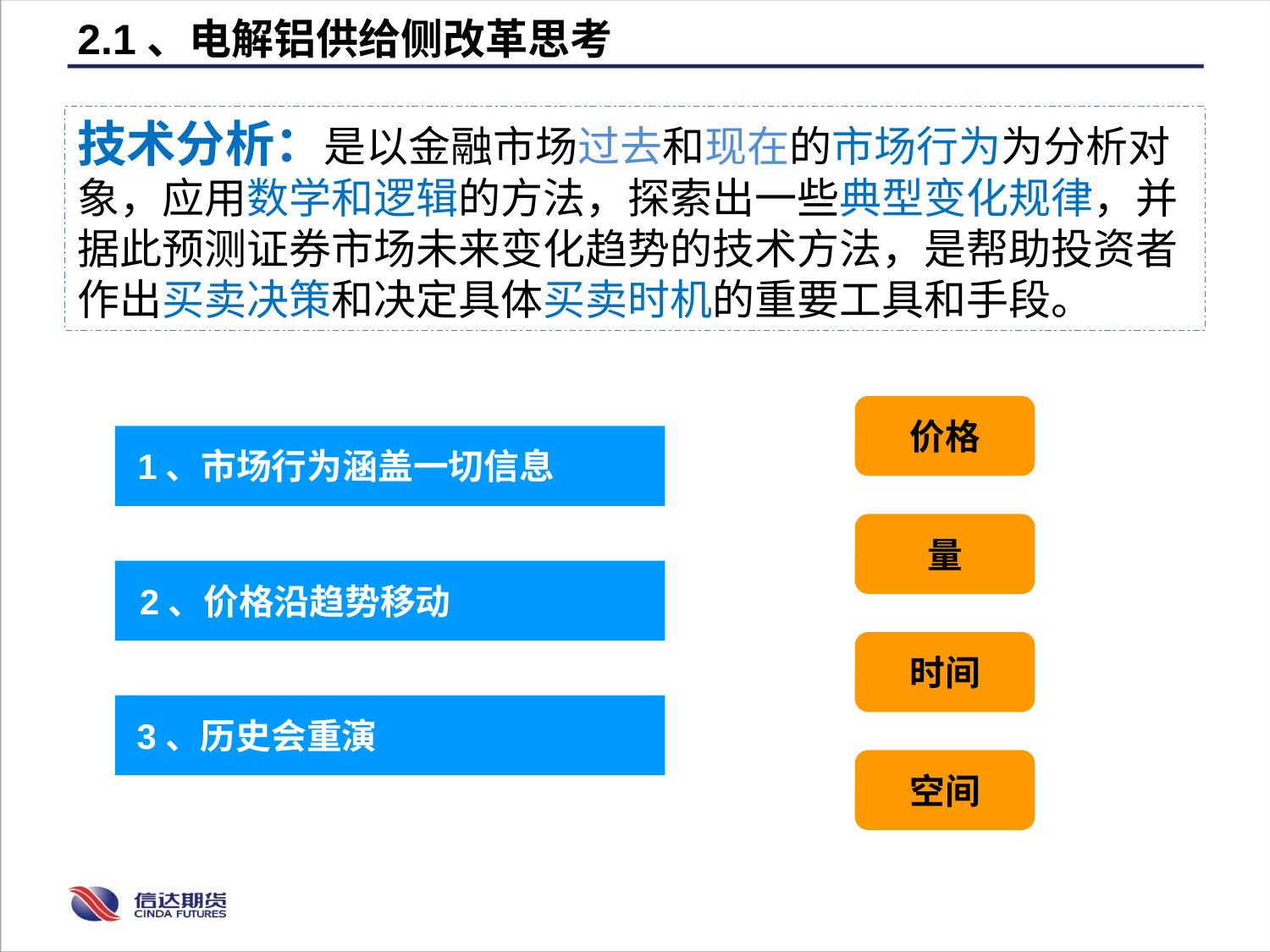

2.1、电解铝供给侧改革思考
技术分析：是以金融市场过去和现在的市场行为为分析对象，应用数学和逻辑的方法，探索出一些典型变化规律，并据此预测证券市场未来变化趋势的技术方法，是帮助投资者作出买卖决策和决定具体买卖时机的重要工具和手段。

价格

量

时间

空间

1、市场行为涵盖一切信息

2、价格沿趋势移动

3、历史会重演